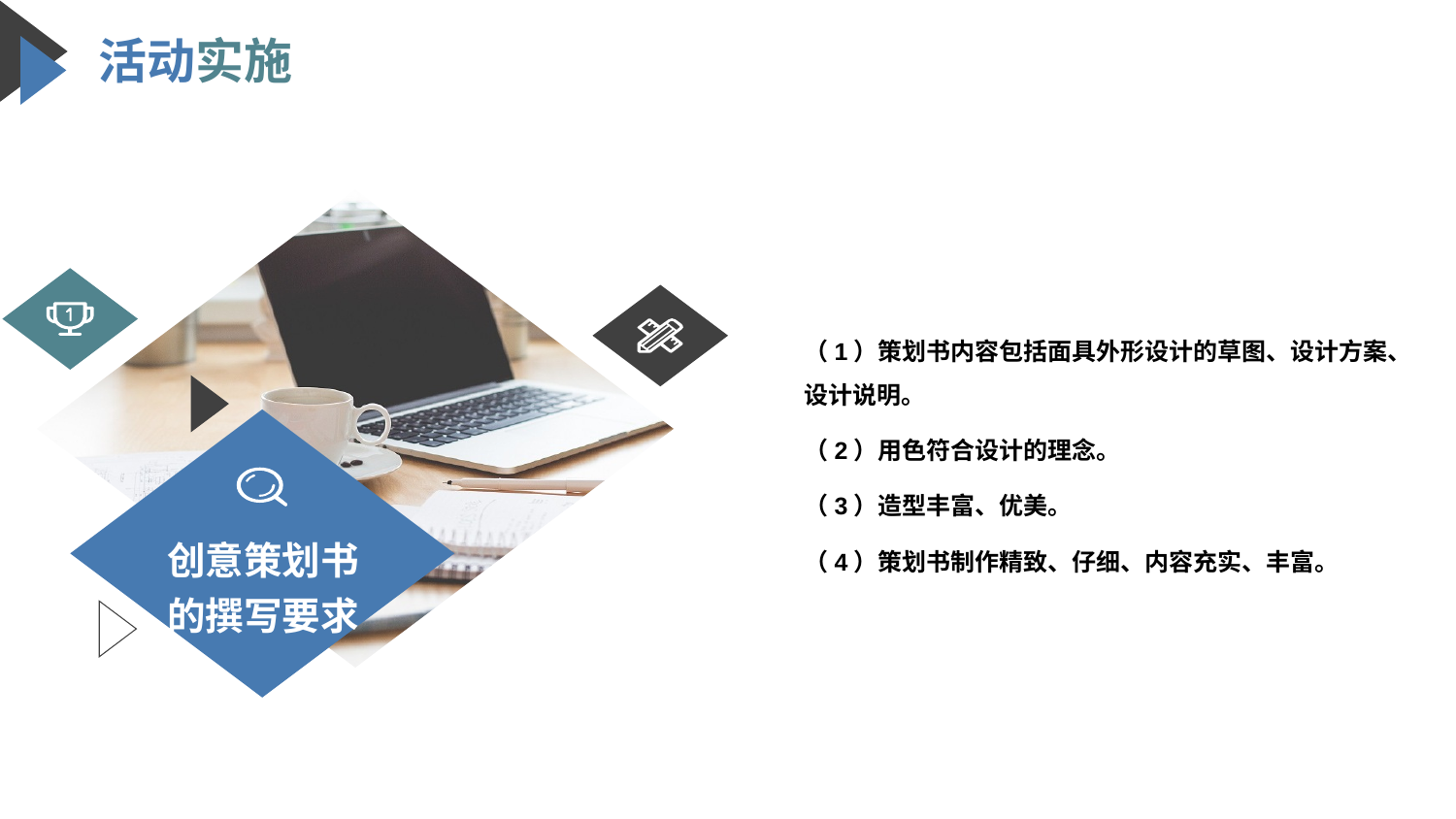

活动实施

（1）策划书内容包括面具外形设计的草图、设计方案、设计说明。
（2）用色符合设计的理念。
（3）造型丰富、优美。
（4）策划书制作精致、仔细、内容充实、丰富。

创意策划书的撰写要求